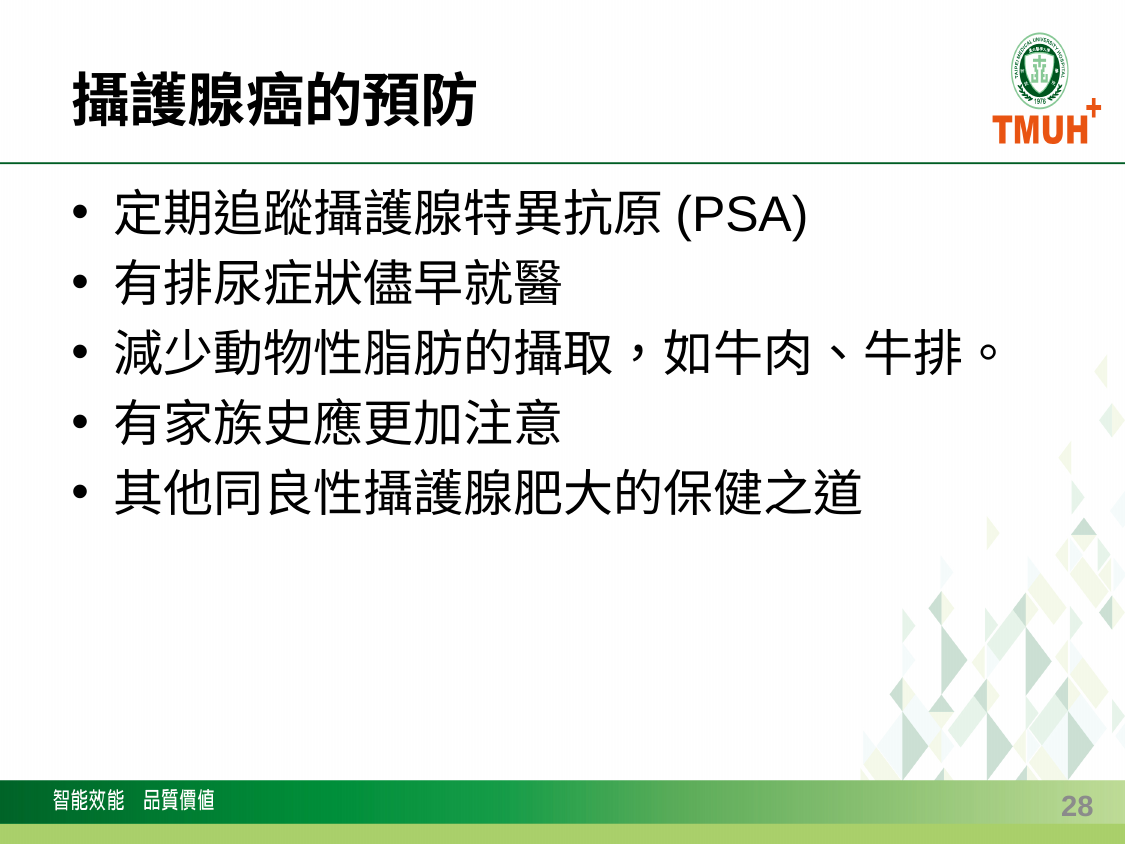

# 攝護腺癌的預防
定期追蹤攝護腺特異抗原(PSA)
有排尿症狀儘早就醫
減少動物性脂肪的攝取，如牛肉、牛排。
有家族史應更加注意
其他同良性攝護腺肥大的保健之道
28